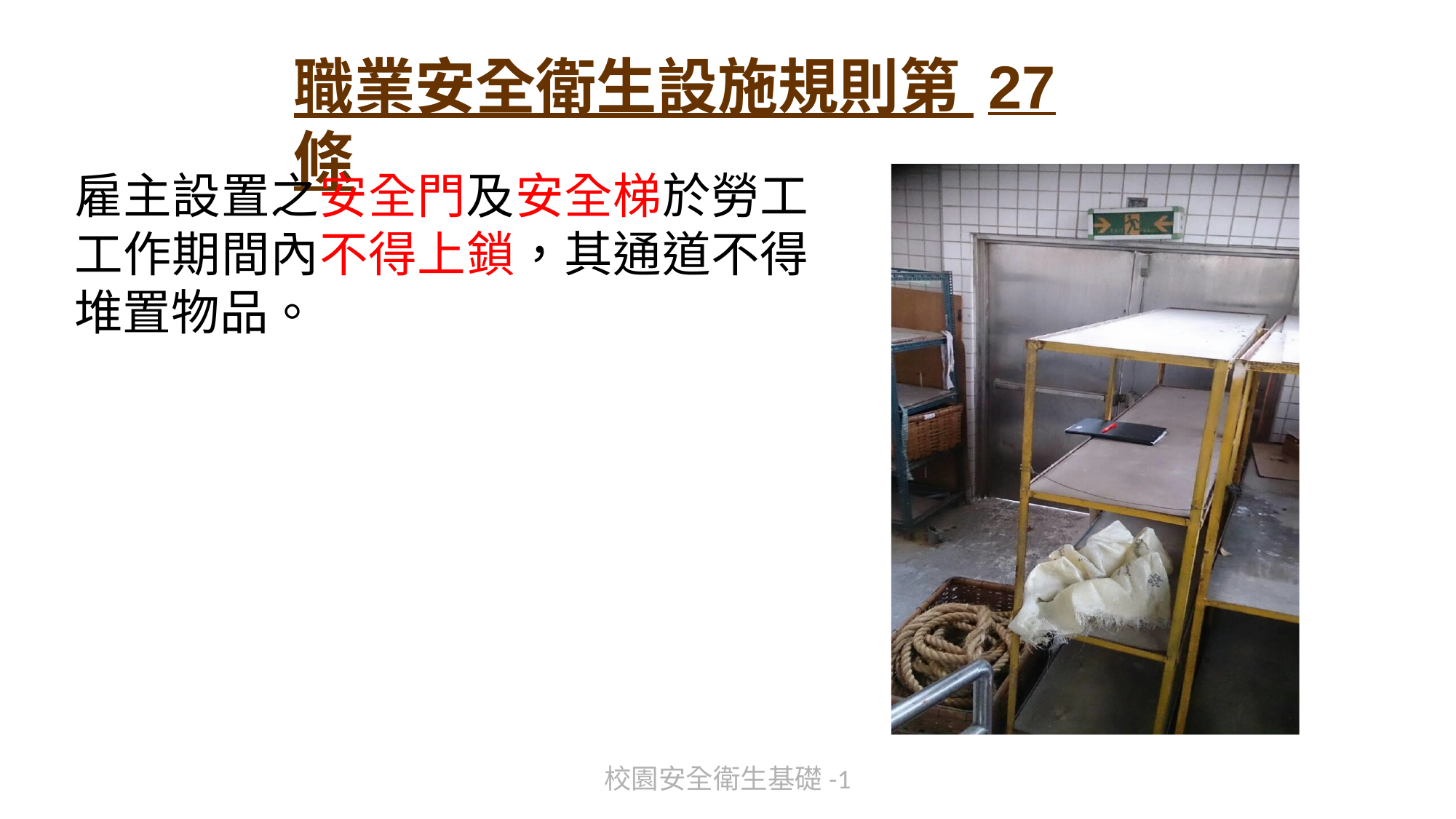

# 職業安全衛生設施規則第 27 條

雇主設置之安全門及安全梯於勞工工作期間內不得上鎖，其通道不得堆置物品。
校園安全衛生基礎-1
254